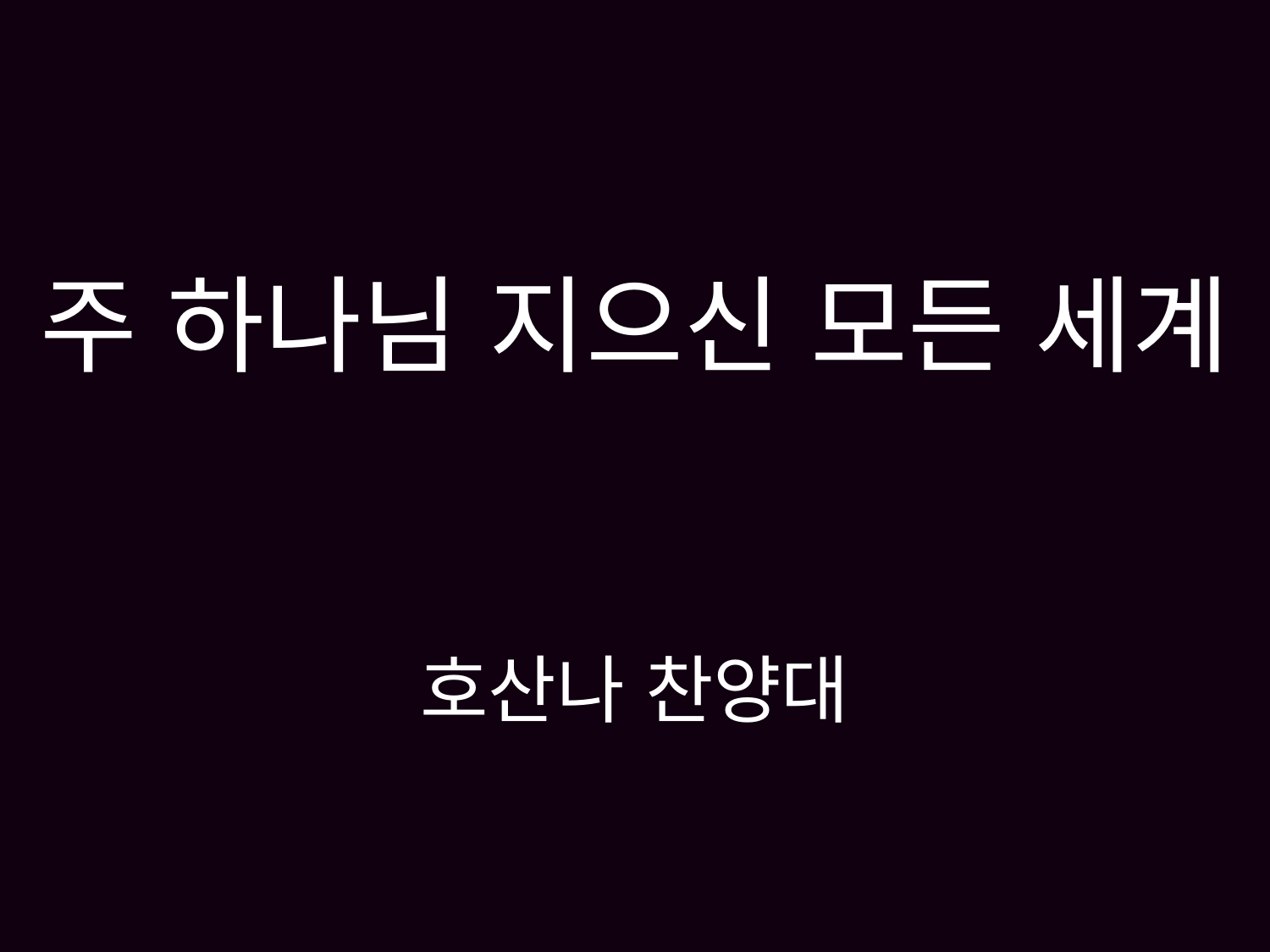

# 주 하나님 지으신 모든 세계 호산나 찬양대